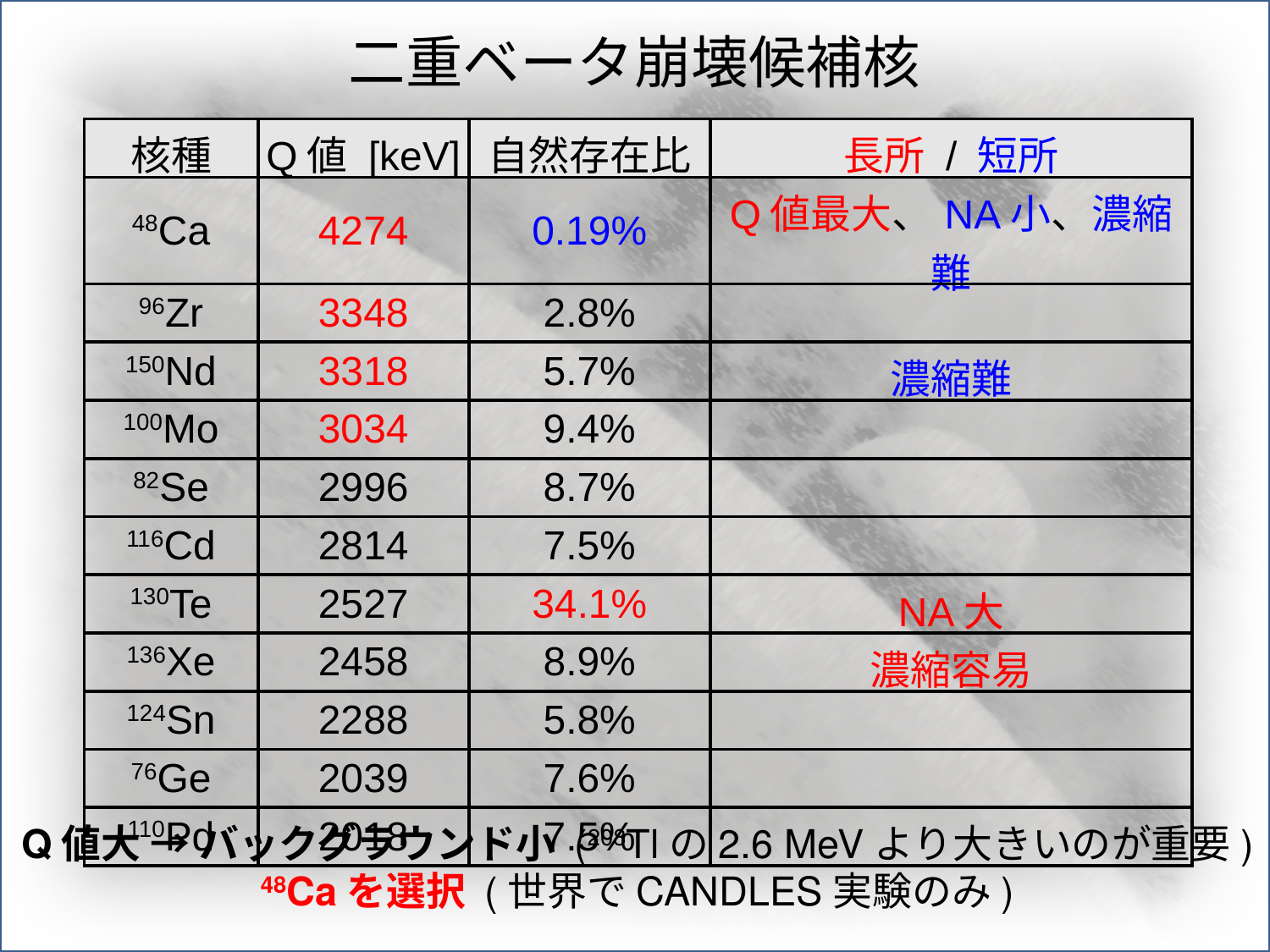

二重ベータ崩壊候補核
| 核種 | Q値 [keV] | 自然存在比 | 長所 / 短所 |
| --- | --- | --- | --- |
| 48Ca | 4274 | 0.19% | Q値最大、NA小、濃縮難 |
| 96Zr | 3348 | 2.8% |  |
| 150Nd | 3318 | 5.7% | 濃縮難 |
| 100Mo | 3034 | 9.4% |  |
| 82Se | 2996 | 8.7% |  |
| 116Cd | 2814 | 7.5% |  |
| 130Te | 2527 | 34.1% | NA大 |
| 136Xe | 2458 | 8.9% | 濃縮容易 |
| 124Sn | 2288 | 5.8% |  |
| 76Ge | 2039 | 7.6% |  |
| 110Pd | 2018 | 7.5% |  |
Q値大 → バックグラウンド小 (208Tlの2.6 MeVより大きいのが重要)
48Caを選択 (世界でCANDLES実験のみ)